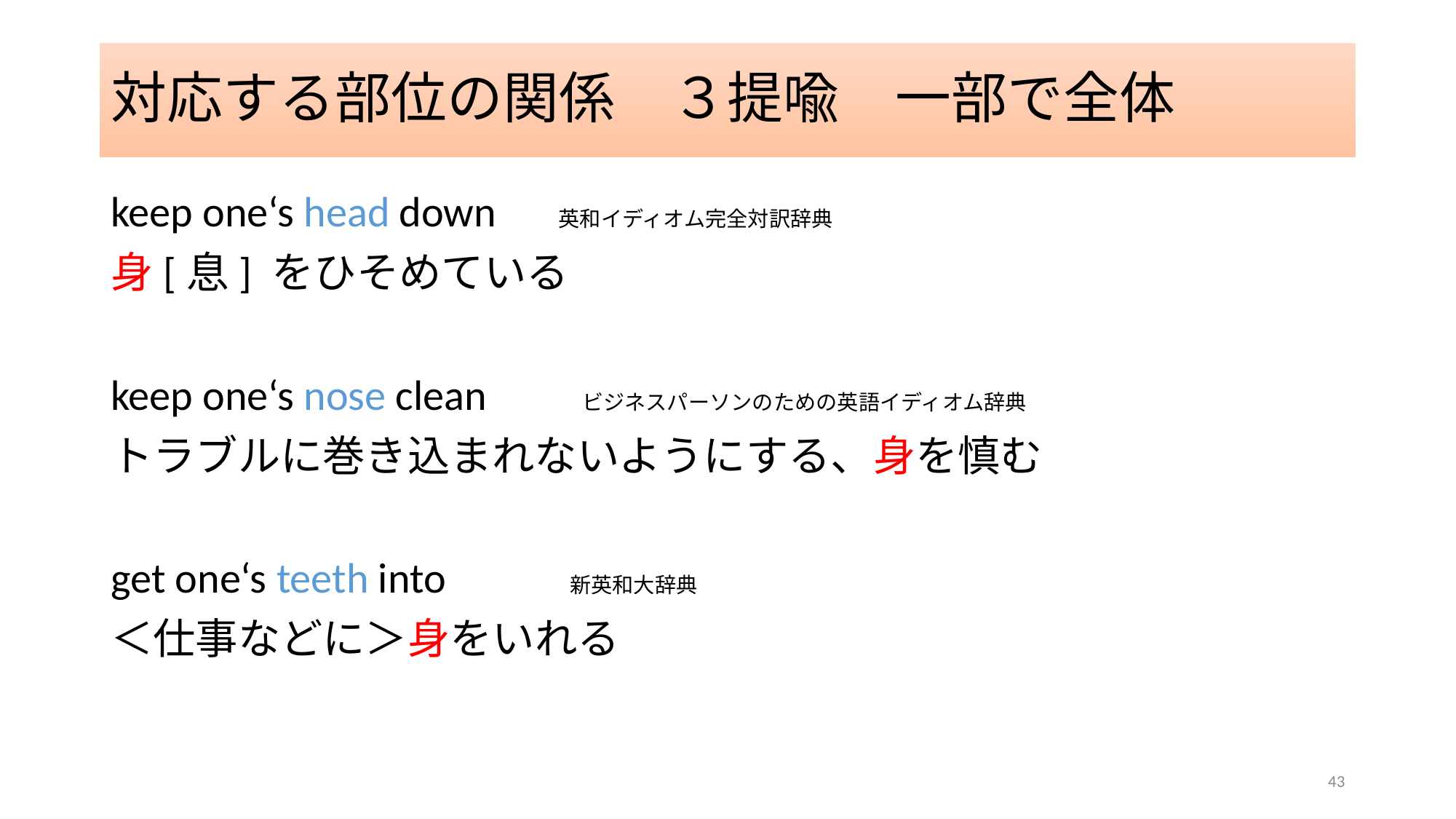

# 対応する部位の関係　３提喩　一部で全体
keep one‘s head down 　英和イディオム完全対訳辞典
身[息] をひそめている

keep one‘s nose clean　　ビジネスパーソンのための英語イディオム辞典
トラブルに巻き込まれないようにする、身を慎む

get one‘s teeth into   　　新英和大辞典
＜仕事などに＞身をいれる
43